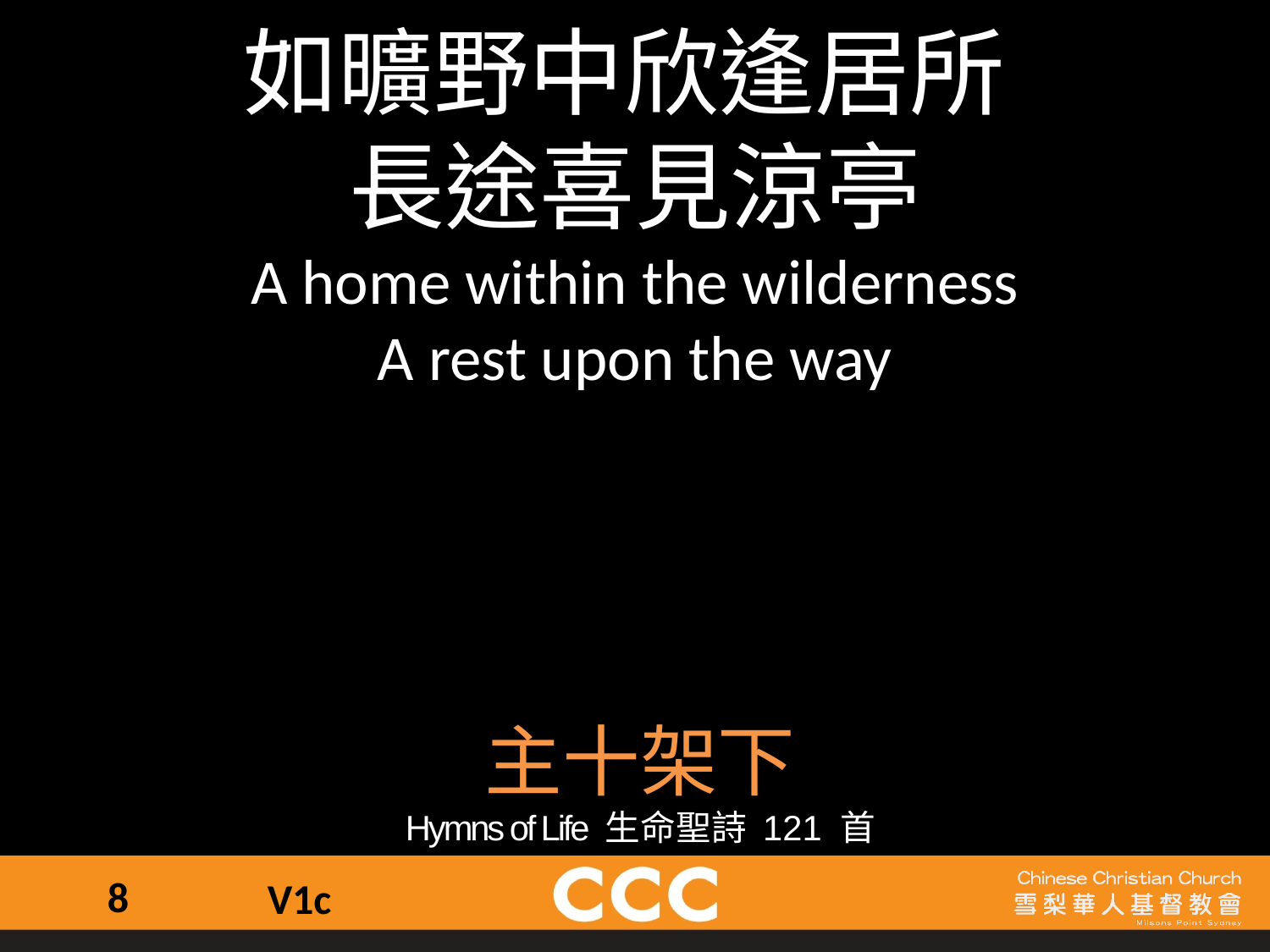

如曠野中欣逢居所
長途喜見涼亭
A home within the wilderness
A rest upon the way
主十架下
Hymns of Life 生命聖詩 121 首

8
V1c